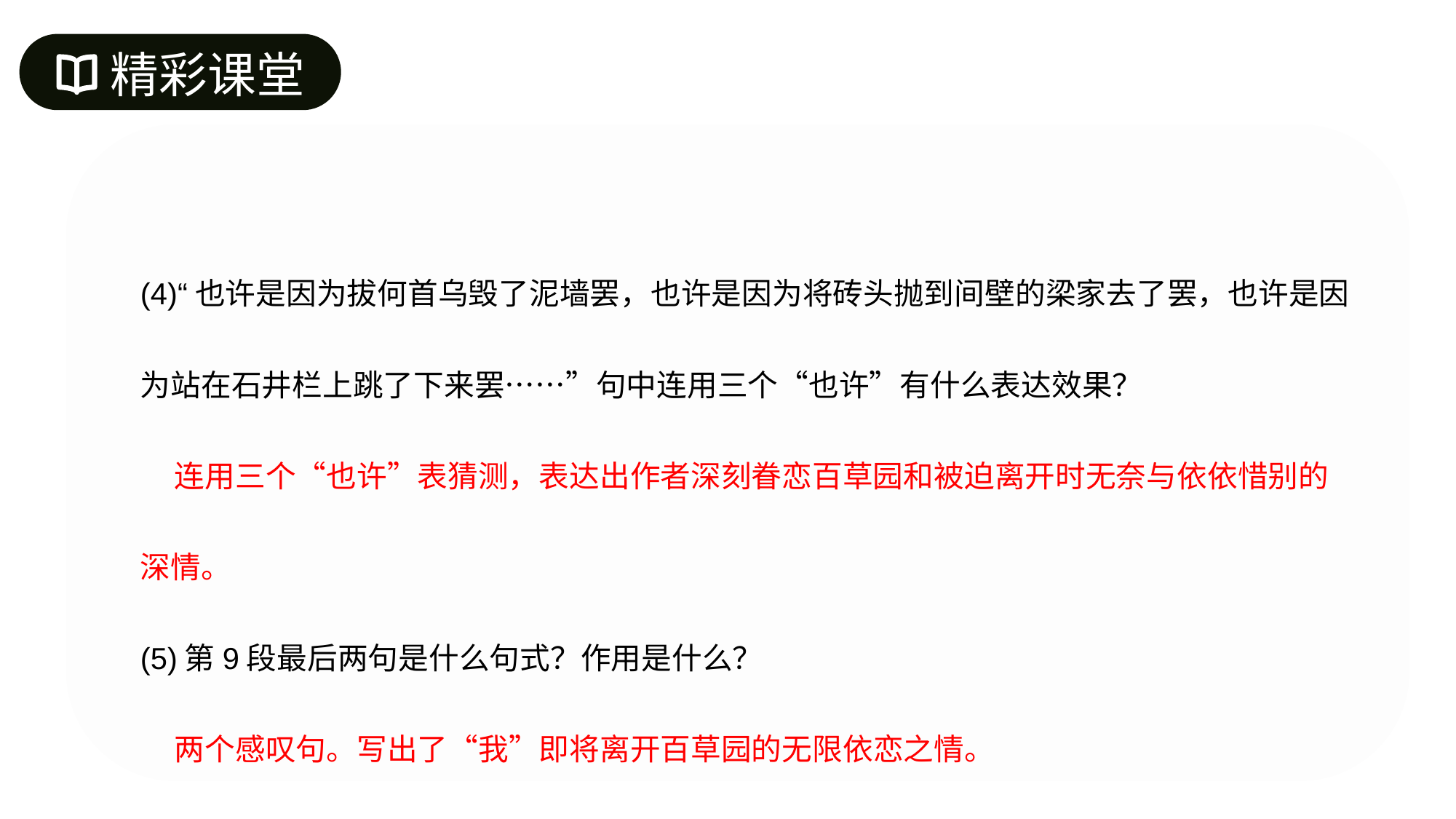

精彩课堂

(4)“也许是因为拔何首乌毁了泥墙罢，也许是因为将砖头抛到间壁的梁家去了罢，也许是因为站在石井栏上跳了下来罢……”句中连用三个“也许”有什么表达效果？
    连用三个“也许”表猜测，表达出作者深刻眷恋百草园和被迫离开时无奈与依依惜别的深情。
(5)第9段最后两句是什么句式？作用是什么？
    两个感叹句。写出了“我”即将离开百草园的无限依恋之情。